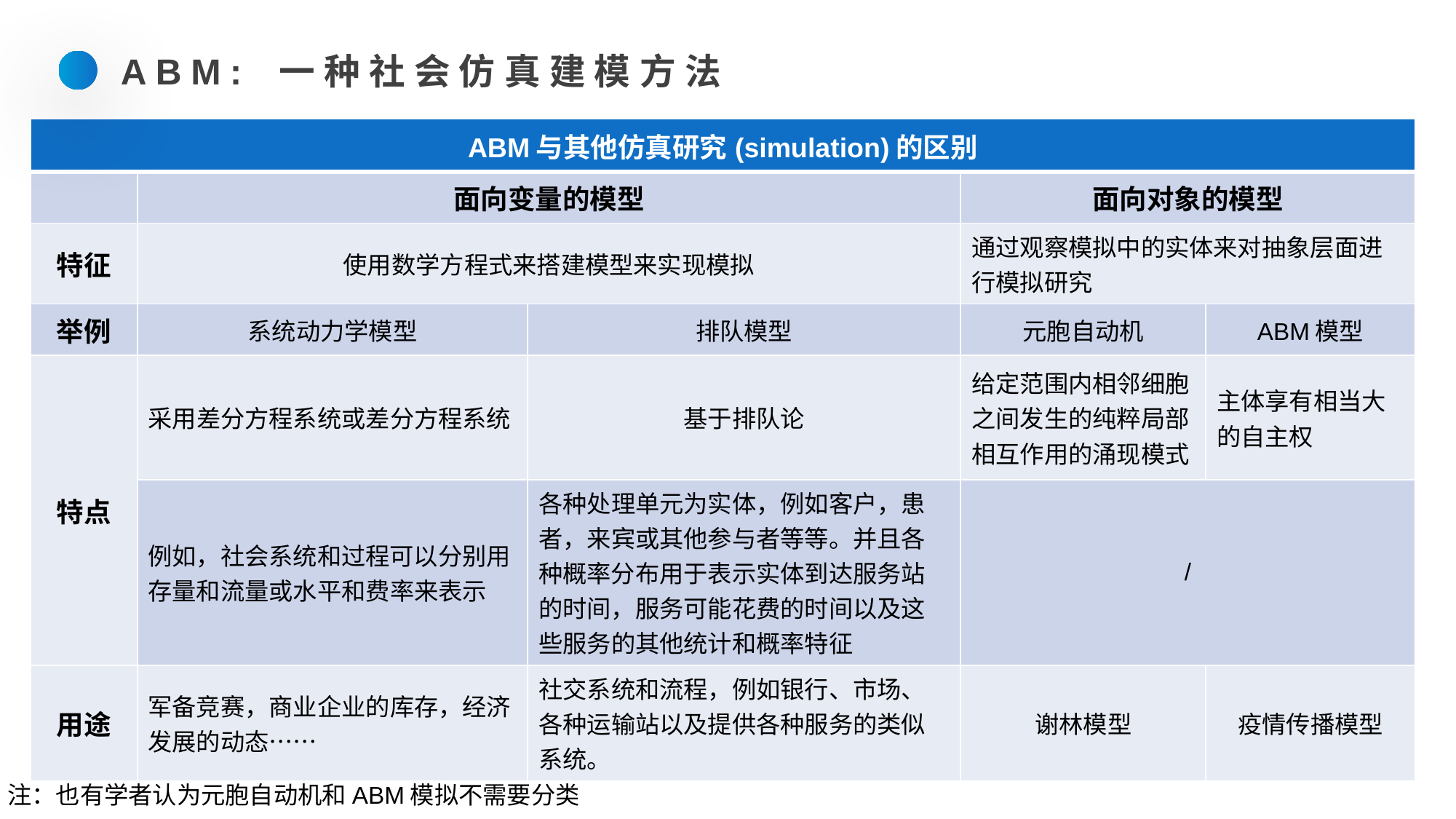

# ABM: 一种社会仿真建模方法

| ABM与其他仿真研究(simulation)的区别 |  |  |  |  |
| --- | --- | --- | --- | --- |
|  | 面向变量的模型 |  | 面向对象的模型 |  |
| 特征 | 使用数学方程式来搭建模型来实现模拟 |  | 通过观察模拟中的实体来对抽象层面进行模拟研究 |  |
| 举例 | 系统动力学模型 | 排队模型 | 元胞自动机 | ABM模型 |
| 特点 | 采用差分方程系统或差分方程系统 | 基于排队论 | 给定范围内相邻细胞之间发生的纯粹局部相互作用的涌现模式 | 主体享有相当大的自主权 |
|  | 例如，社会系统和过程可以分别用存量和流量或水平和费率来表示 | 各种处理单元为实体，例如客户，患者，来宾或其他参与者等等。并且各种概率分布用于表示实体到达服务站的时间，服务可能花费的时间以及这些服务的其他统计和概率特征 | / |  |
| 用途 | 军备竞赛，商业企业的库存，经济发展的动态…… | 社交系统和流程，例如银行、市场、各种运输站以及提供各种服务的类似系统。 | 谢林模型 | 疫情传播模型 |
注：也有学者认为元胞自动机和ABM模拟不需要分类